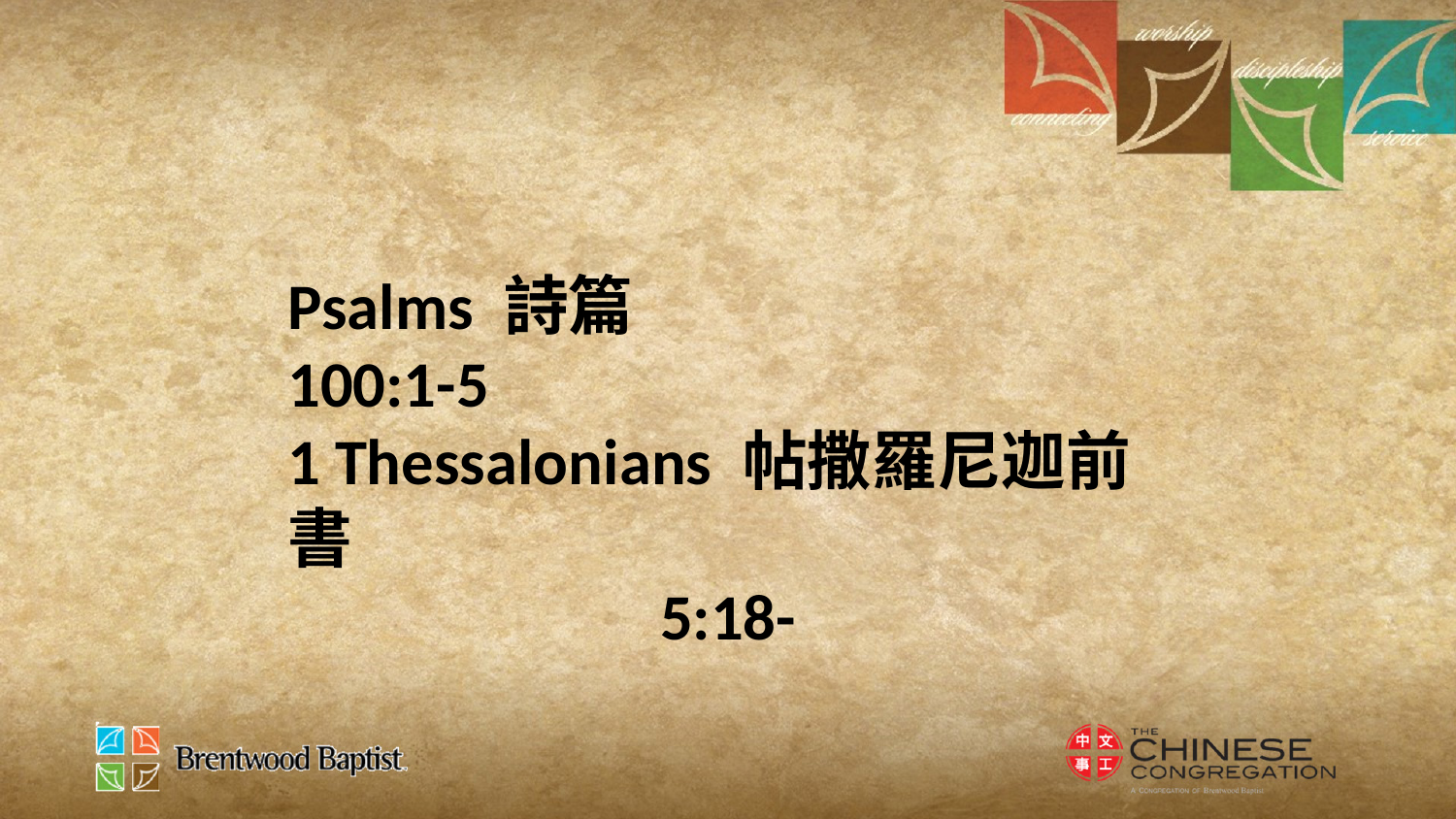

Psalms 詩篇
100:1-5
1 Thessalonians 帖撒羅尼迦前書
5:18-